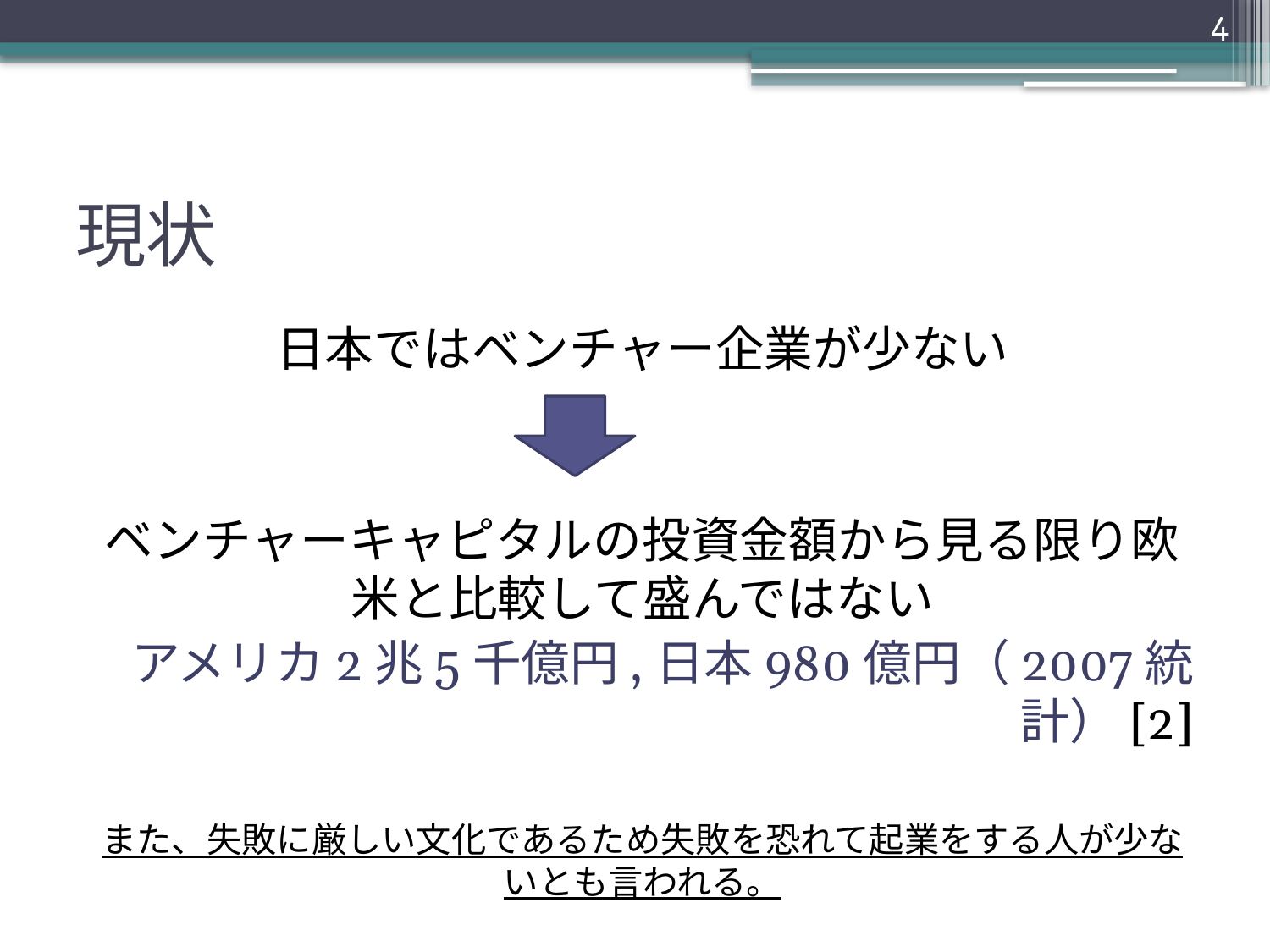

4
# 現状
日本ではベンチャー企業が少ない

ベンチャーキャピタルの投資金額から見る限り欧米と比較して盛んではない
アメリカ2兆5千億円,日本980億円（2007統計）[2]

また、失敗に厳しい文化であるため失敗を恐れて起業をする人が少ないとも言われる。